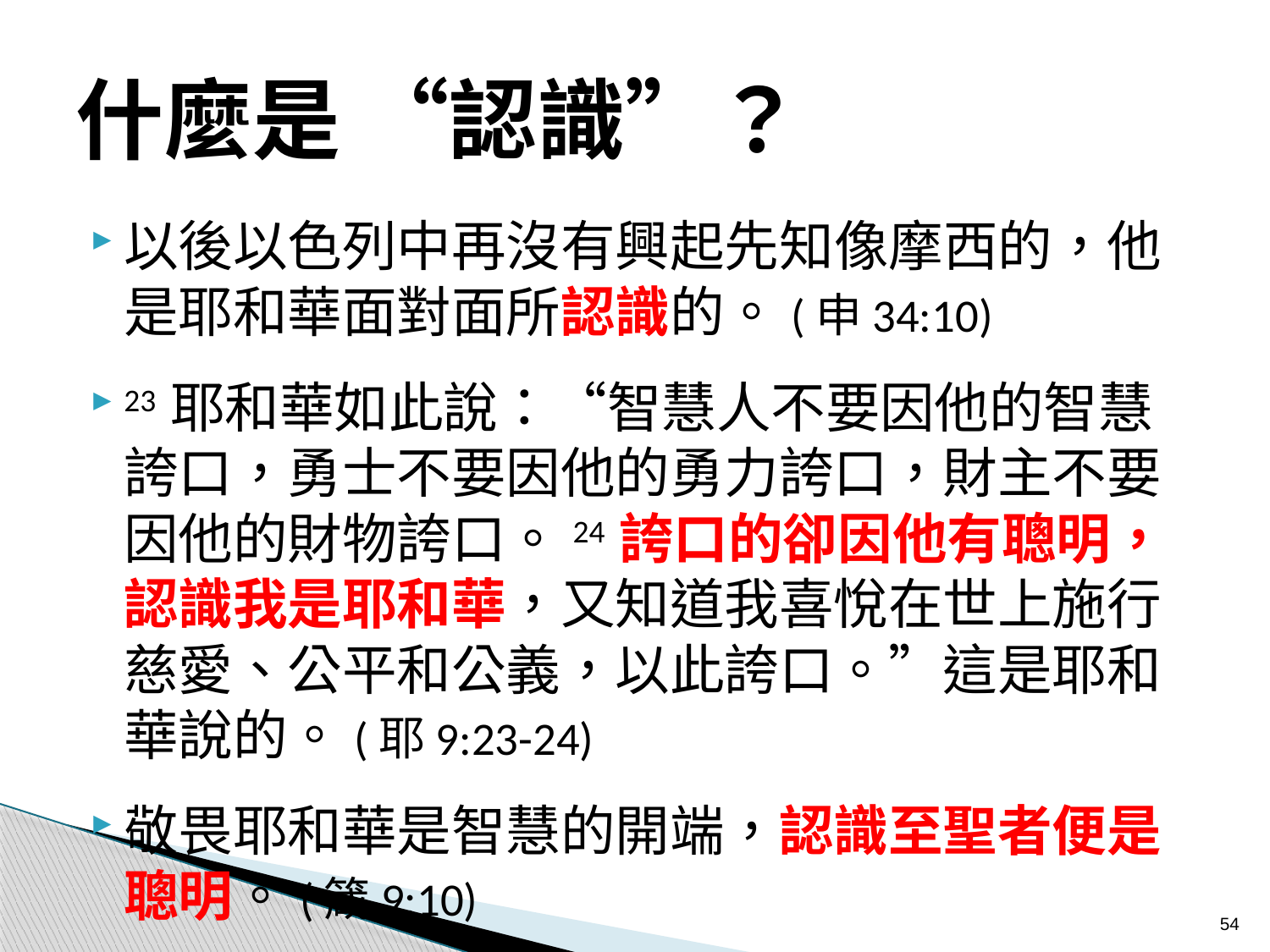

# 什麼是 “認識”？
以後以色列中再沒有興起先知像摩西的，他是耶和華面對面所認識的。(申34:10)
23 耶和華如此說：“智慧人不要因他的智慧誇口，勇士不要因他的勇力誇口，財主不要因他的財物誇口。24 誇口的卻因他有聰明，認識我是耶和華，又知道我喜悅在世上施行慈愛、公平和公義，以此誇口。”這是耶和華說的。(耶9:23-24)
敬畏耶和華是智慧的開端，認識至聖者便是聰明。(箴9:10)

54